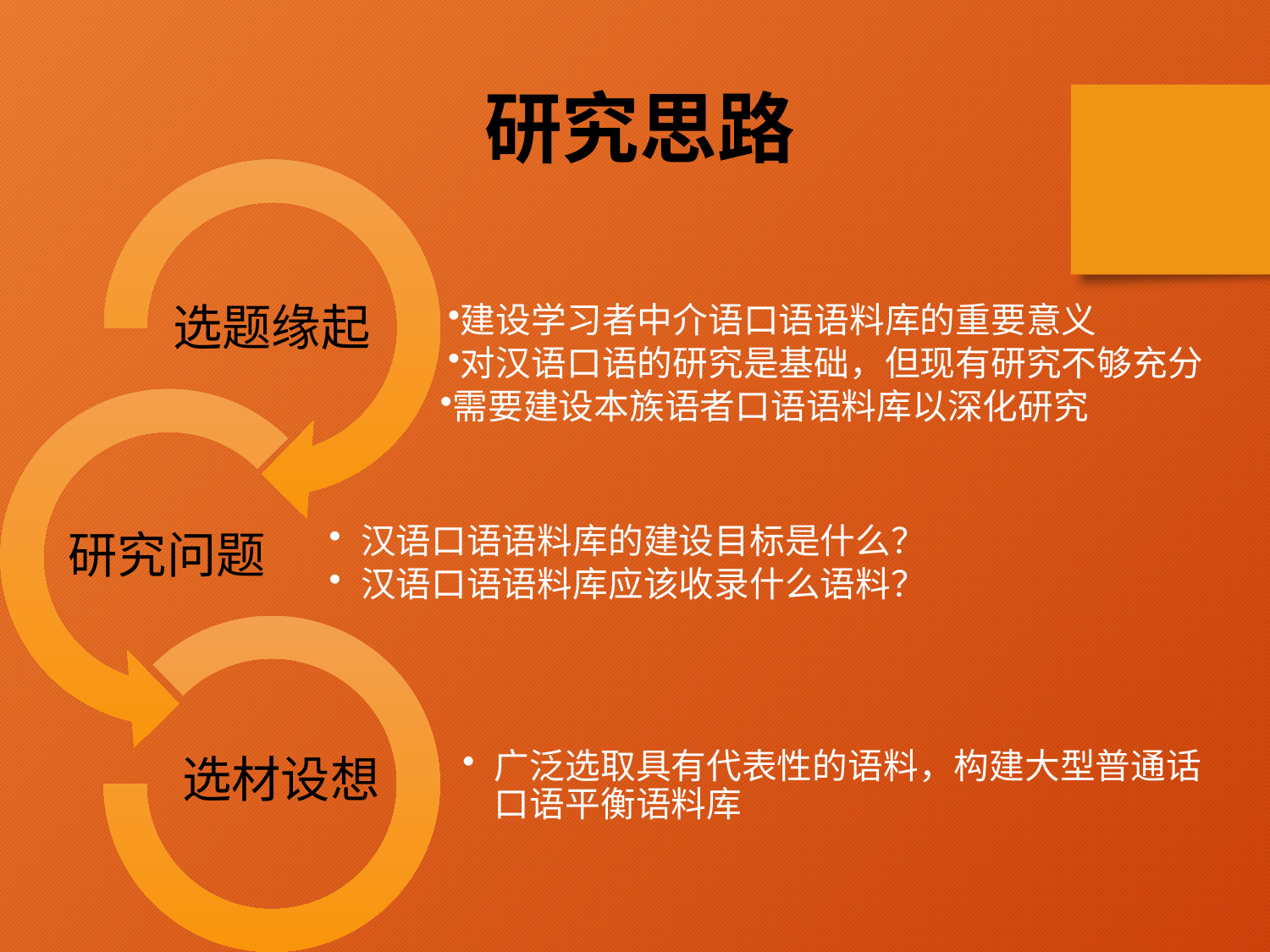

研究思路
建设学习者中介语口语语料库的重要意义
对汉语口语的研究是基础，但现有研究不够充分
需要建设本族语者口语语料库以深化研究
选题缘起

汉语口语语料库的建设目标是什么？
汉语口语语料库应该收录什么语料？
研究问题
广泛选取具有代表性的语料，构建大型普通话口语平衡语料库
选材设想